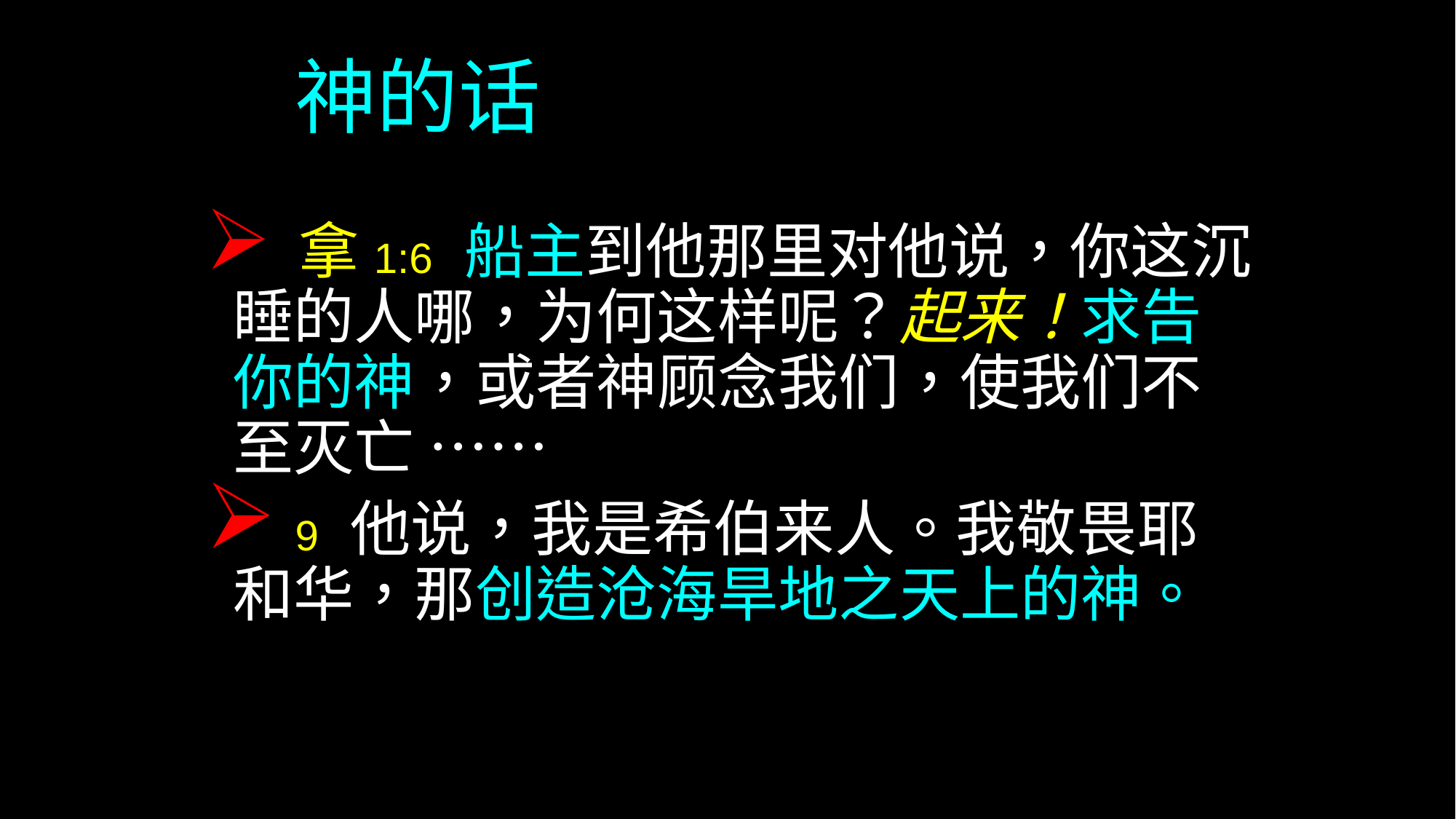

# 神的话

 拿1:6 船主到他那里对他说，你这沉睡的人哪，为何这样呢？起来！求告你的神，或者神顾念我们，使我们不至灭亡 ……
 9 他说，我是希伯来人。我敬畏耶和华，那创造沧海旱地之天上的神。